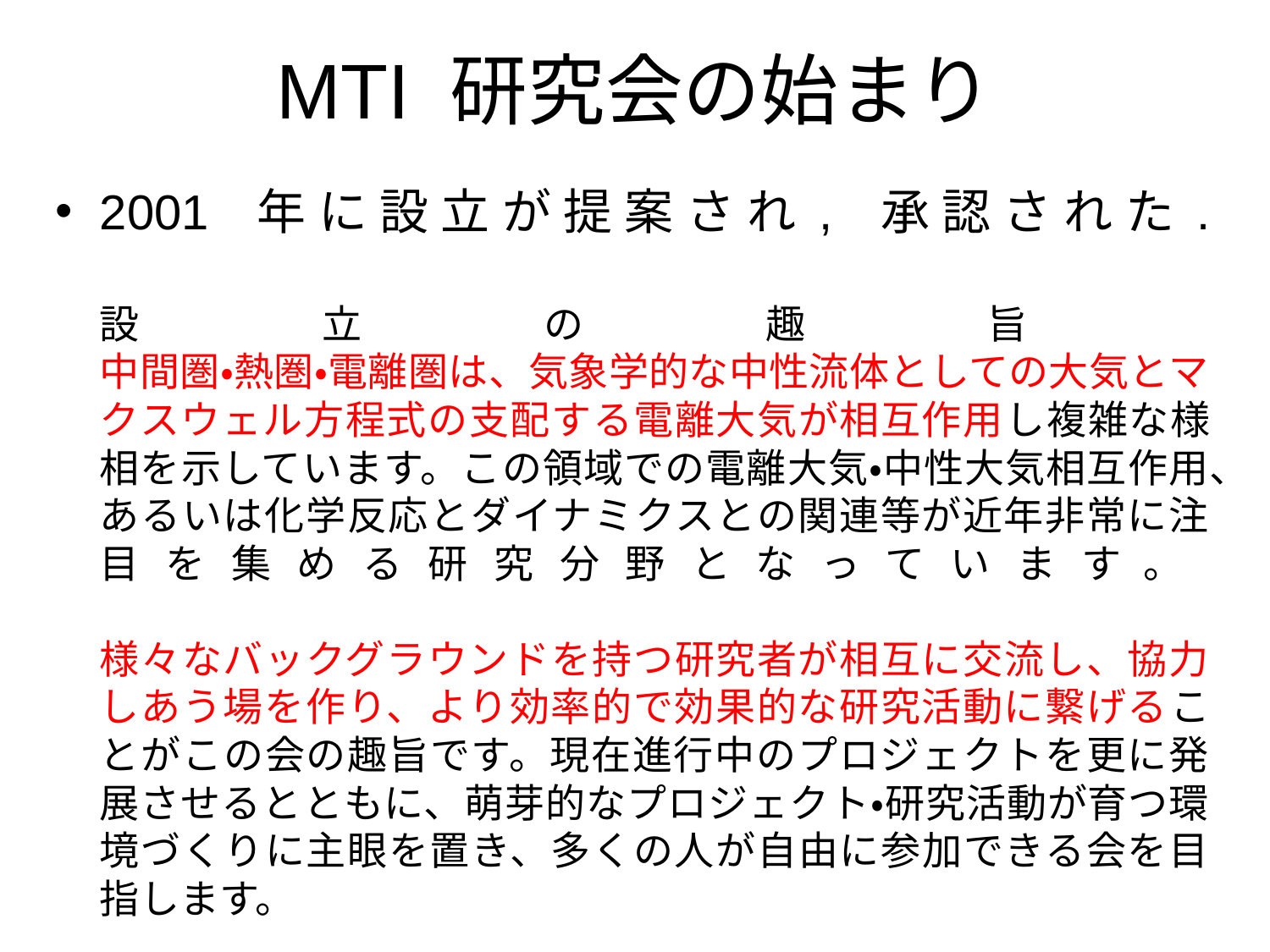

# MTI 研究会の始まり
2001 年に設立が提案され, 承認された.
設立の趣旨
中間圏・熱圏・電離圏は、気象学的な中性流体としての大気とマクスウェル方程式の支配する電離大気が相互作用し複雑な様相を示しています。この領域での電離大気・中性大気相互作用、あるいは化学反応とダイナミクスとの関連等が近年非常に注目を集める研究分野となっています。
様々なバックグラウンドを持つ研究者が相互に交流し、協力しあう場を作り、より効率的で効果的な研究活動に繋げることがこの会の趣旨です。現在進行中のプロジェクトを更に発展させるとともに、萌芽的なプロジェクト・研究活動が育つ環境づくりに主眼を置き、多くの人が自由に参加できる会を目指します。